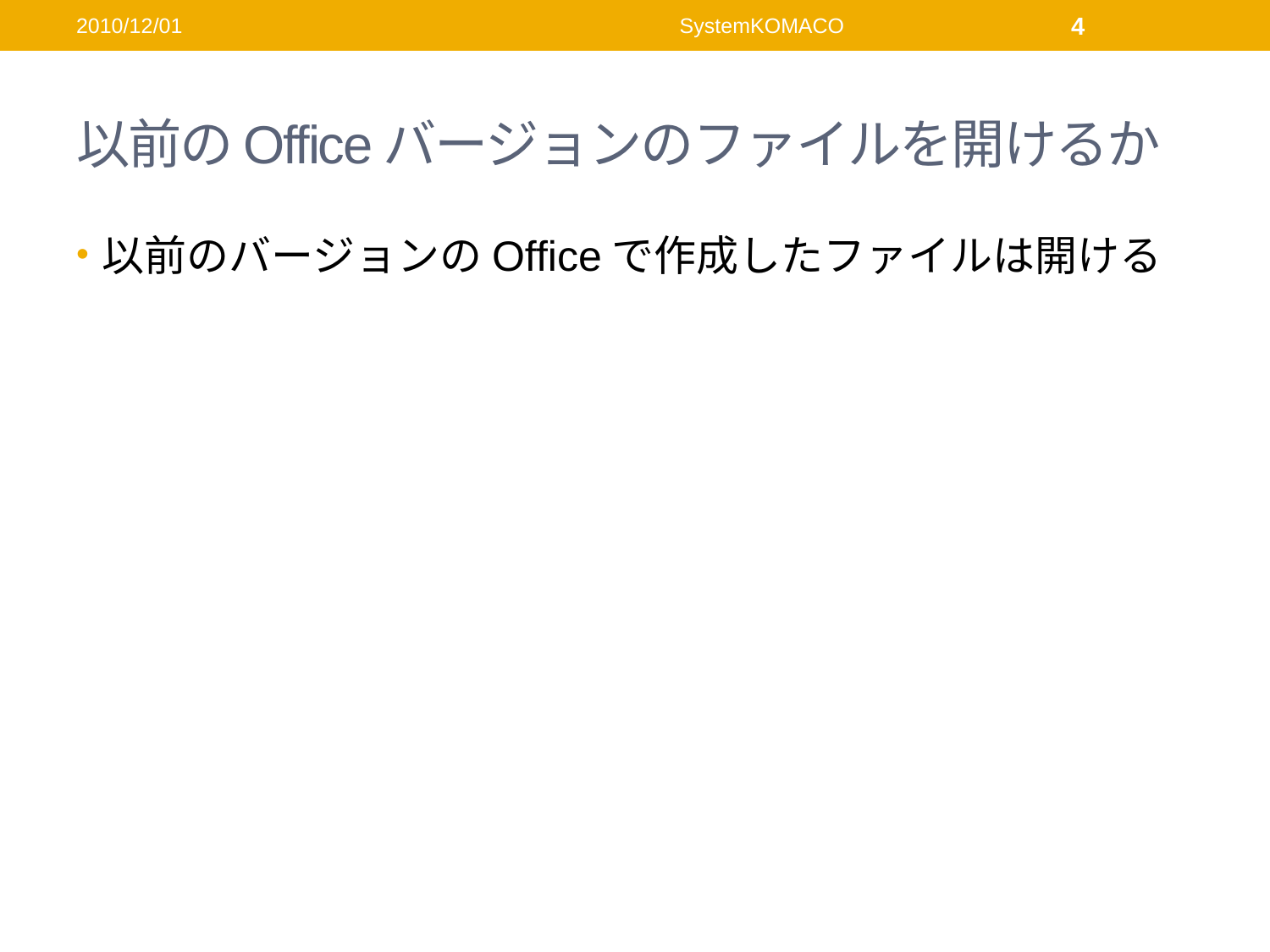

2010/12/01
SystemKOMACO
4
# 以前のOfficeバージョンのファイルを開けるか
以前のバージョンのOfficeで作成したファイルは開ける